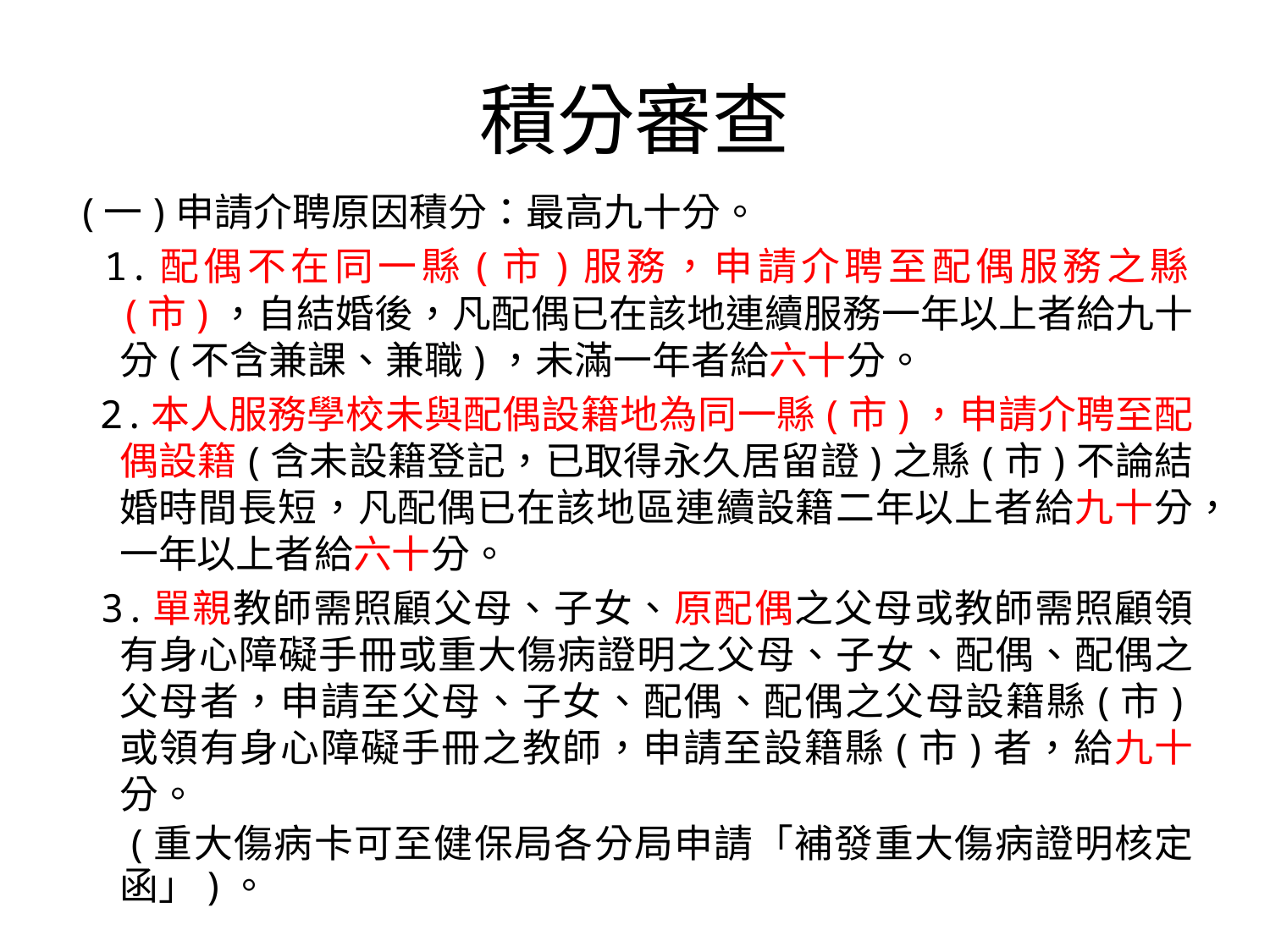

# 積分審查
(一)申請介聘原因積分：最高九十分。
 1.配偶不在同一縣(市)服務，申請介聘至配偶服務之縣(市)，自結婚後，凡配偶已在該地連續服務一年以上者給九十分(不含兼課、兼職)，未滿一年者給六十分。
 2.本人服務學校未與配偶設籍地為同一縣(市)，申請介聘至配偶設籍(含未設籍登記，已取得永久居留證)之縣(市)不論結婚時間長短，凡配偶已在該地區連續設籍二年以上者給九十分，一年以上者給六十分。
 3.單親教師需照顧父母、子女、原配偶之父母或教師需照顧領有身心障礙手冊或重大傷病證明之父母、子女、配偶、配偶之父母者，申請至父母、子女、配偶、配偶之父母設籍縣(市)或領有身心障礙手冊之教師，申請至設籍縣(市)者，給九十分。
  (重大傷病卡可至健保局各分局申請「補發重大傷病證明核定函」)。